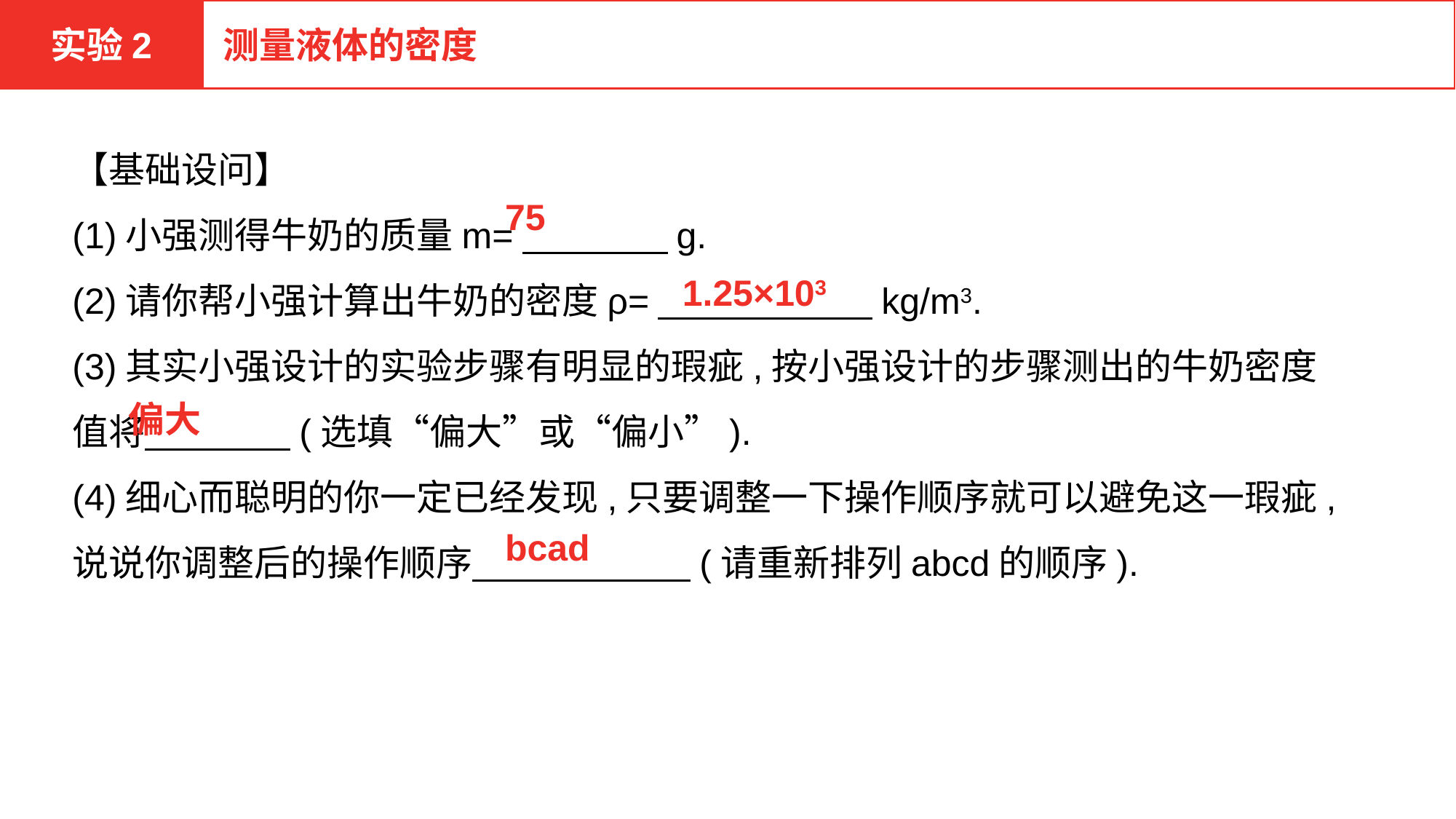

实验2
测量液体的密度
【基础设问】
(1)小强测得牛奶的质量m=　　　　g.
(2)请你帮小强计算出牛奶的密度ρ=　　    　　　kg/m3.
(3)其实小强设计的实验步骤有明显的瑕疵,按小强设计的步骤测出的牛奶密度值将　　　　(选填“偏大”或“偏小”).
(4)细心而聪明的你一定已经发现,只要调整一下操作顺序就可以避免这一瑕疵,说说你调整后的操作顺序　　　　　　(请重新排列abcd的顺序).
75
1.25×103
偏大
bcad